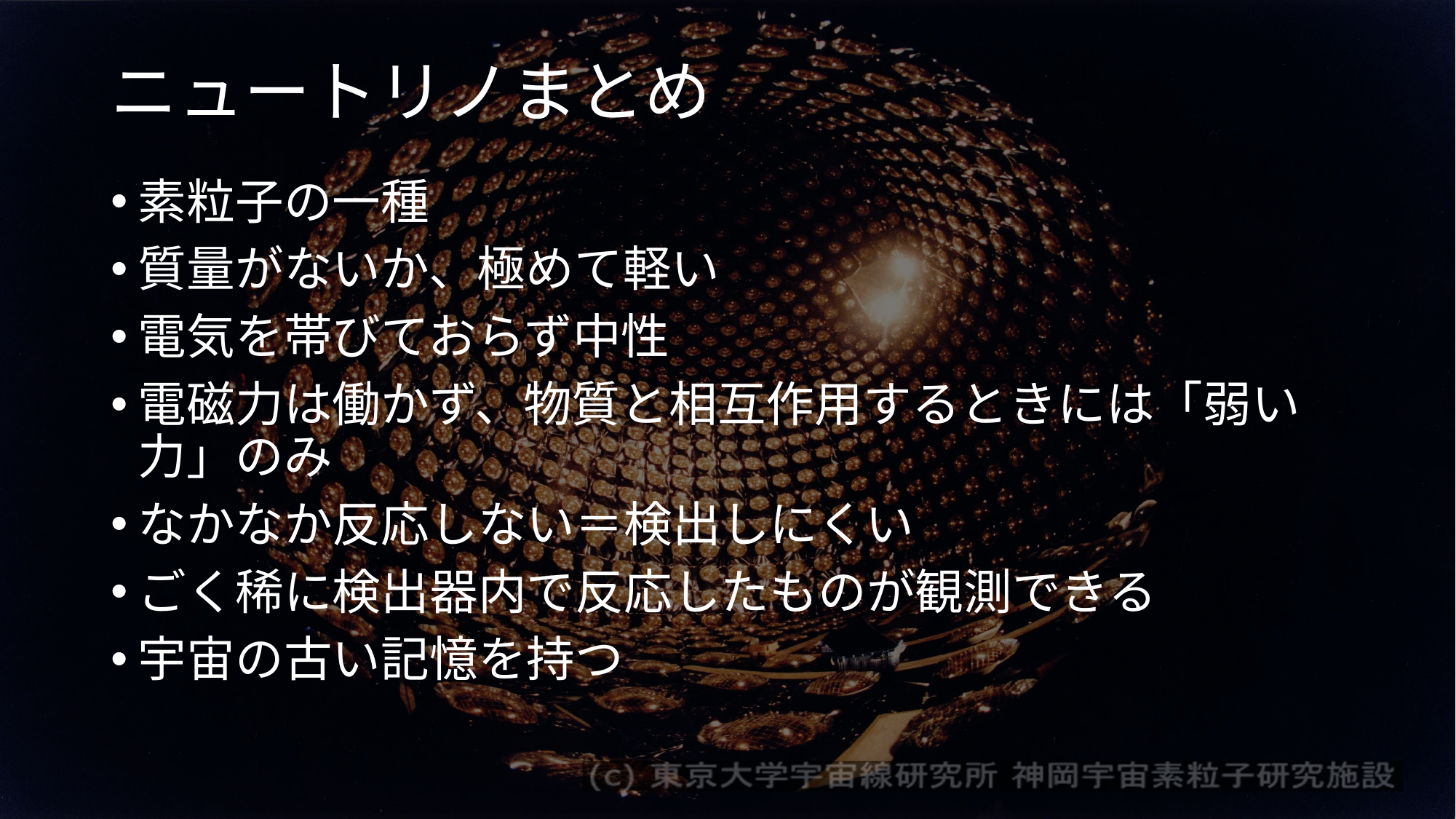

# ニュートリノまとめ
素粒子の一種
質量がないか、極めて軽い
電気を帯びておらず中性
電磁力は働かず、物質と相互作用するときには「弱い力」のみ
なかなか反応しない＝検出しにくい
ごく稀に検出器内で反応したものが観測できる
宇宙の古い記憶を持つ